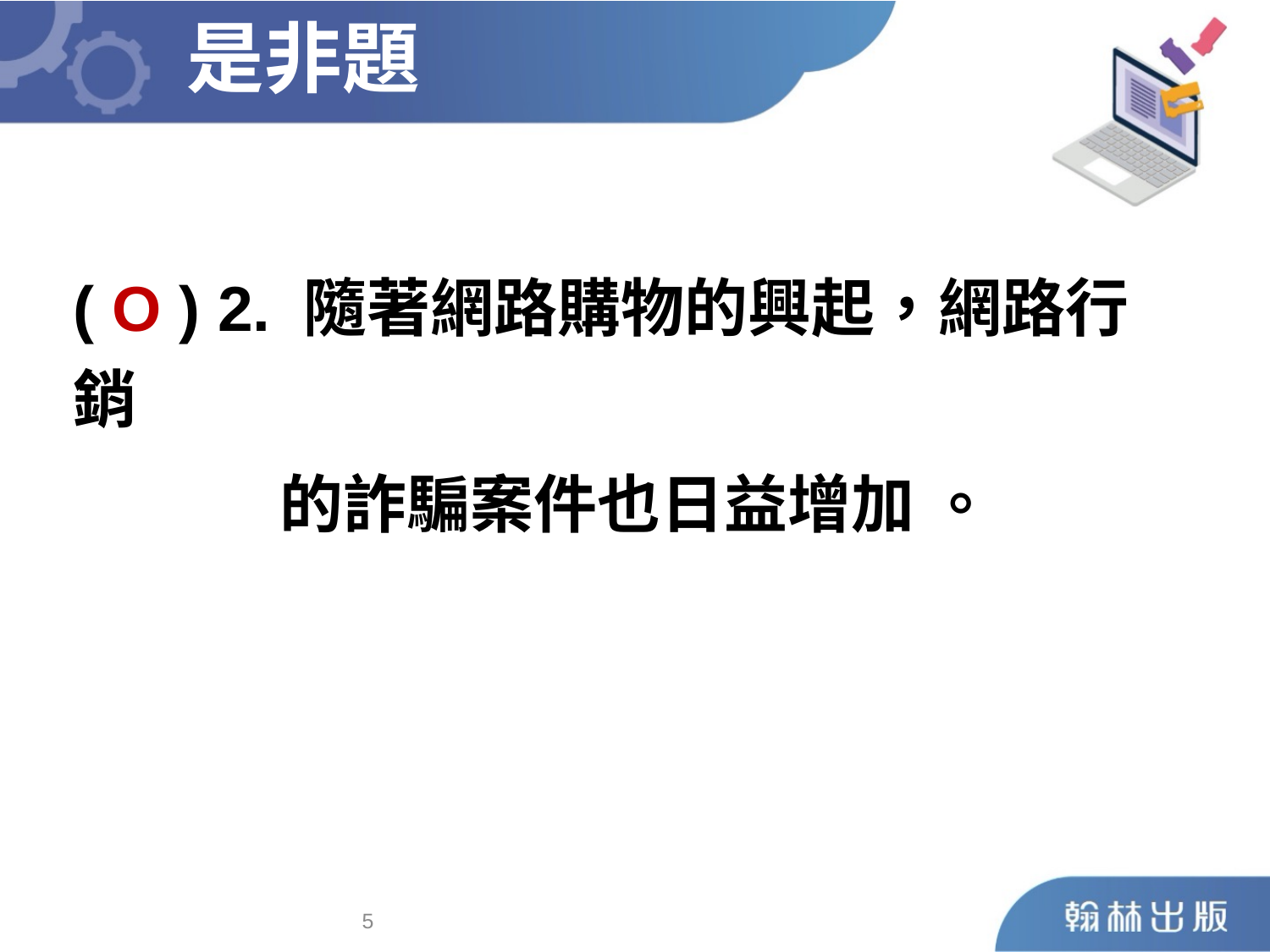

是非題
	( O ) 2. 隨著網路購物的興起，網路行銷
               的詐騙案件也日益增加 。
5